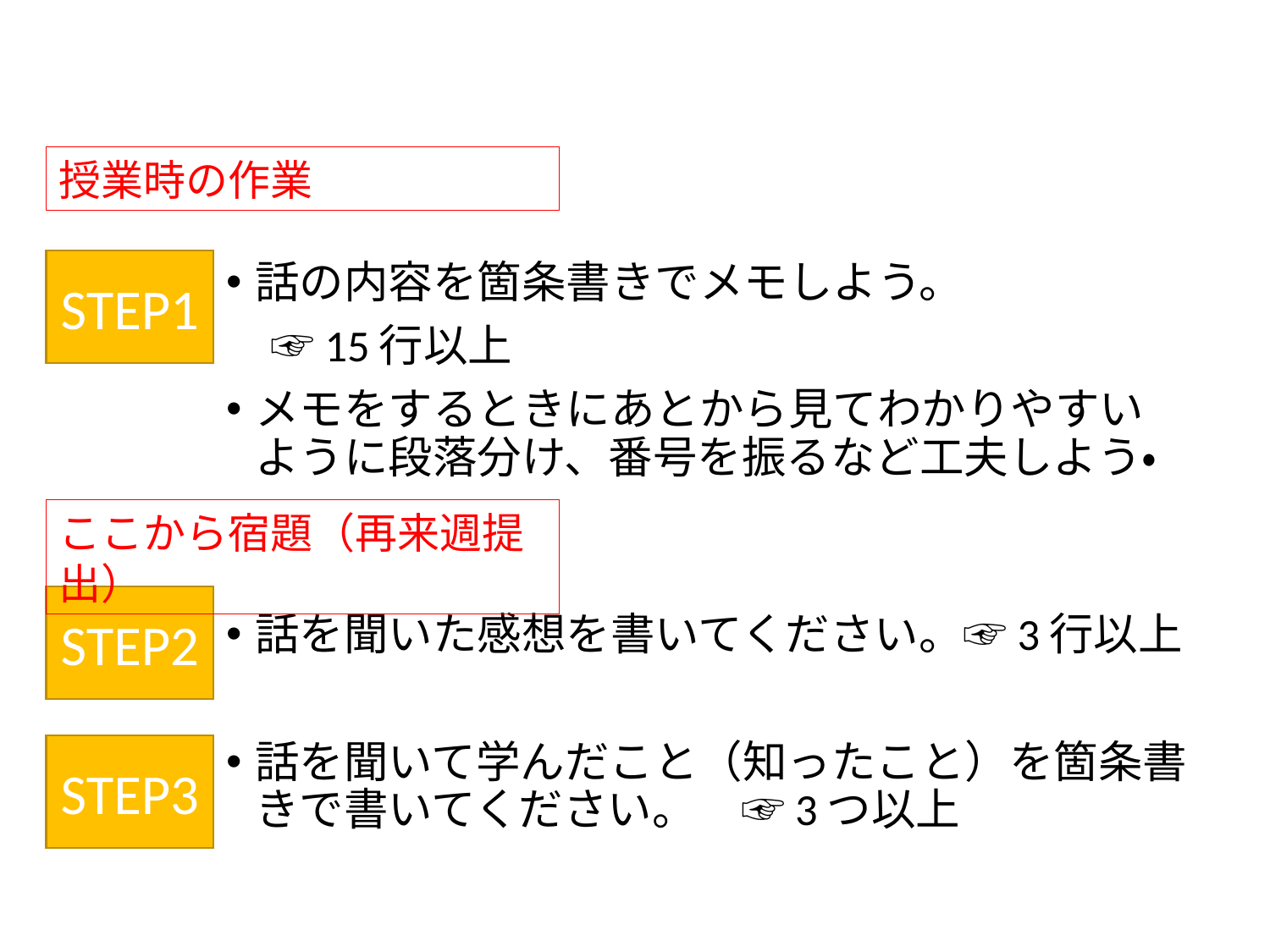

授業時の作業
STEP1
話の内容を箇条書きでメモしよう。
　☞15行以上
メモをするときにあとから見てわかりやすいように段落分け、番号を振るなど工夫しよう・

ここから宿題（再来週提出）
STEP2
話を聞いた感想を書いてください。☞3行以上

話を聞いて学んだこと（知ったこと）を箇条書きで書いてください。　☞3つ以上

STEP3